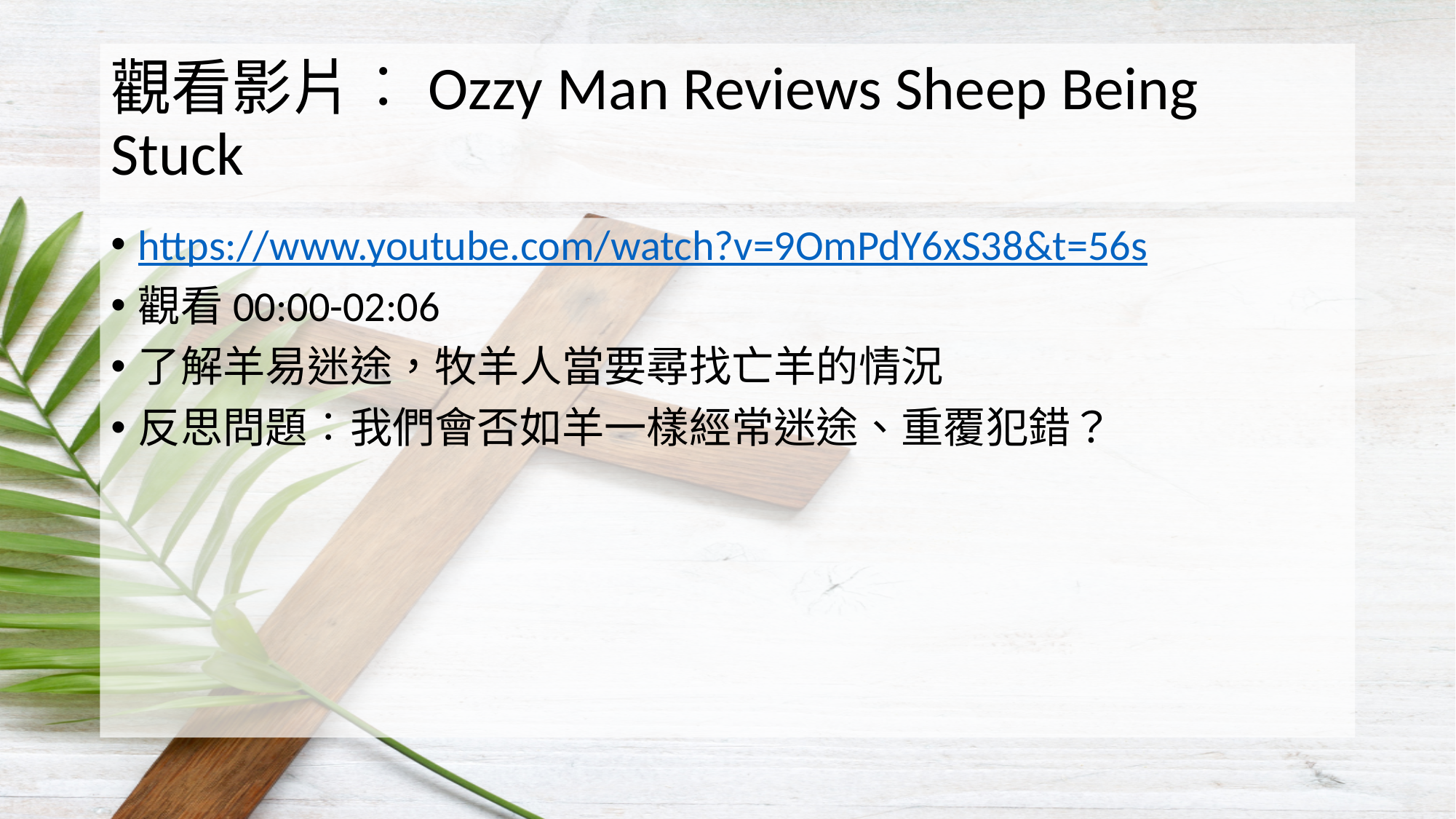

# 觀看影片︰Ozzy Man Reviews Sheep Being Stuck
https://www.youtube.com/watch?v=9OmPdY6xS38&t=56s
觀看00:00-02:06
了解羊易迷途，牧羊人當要尋找亡羊的情況
反思問題︰我們會否如羊一樣經常迷途、重覆犯錯？